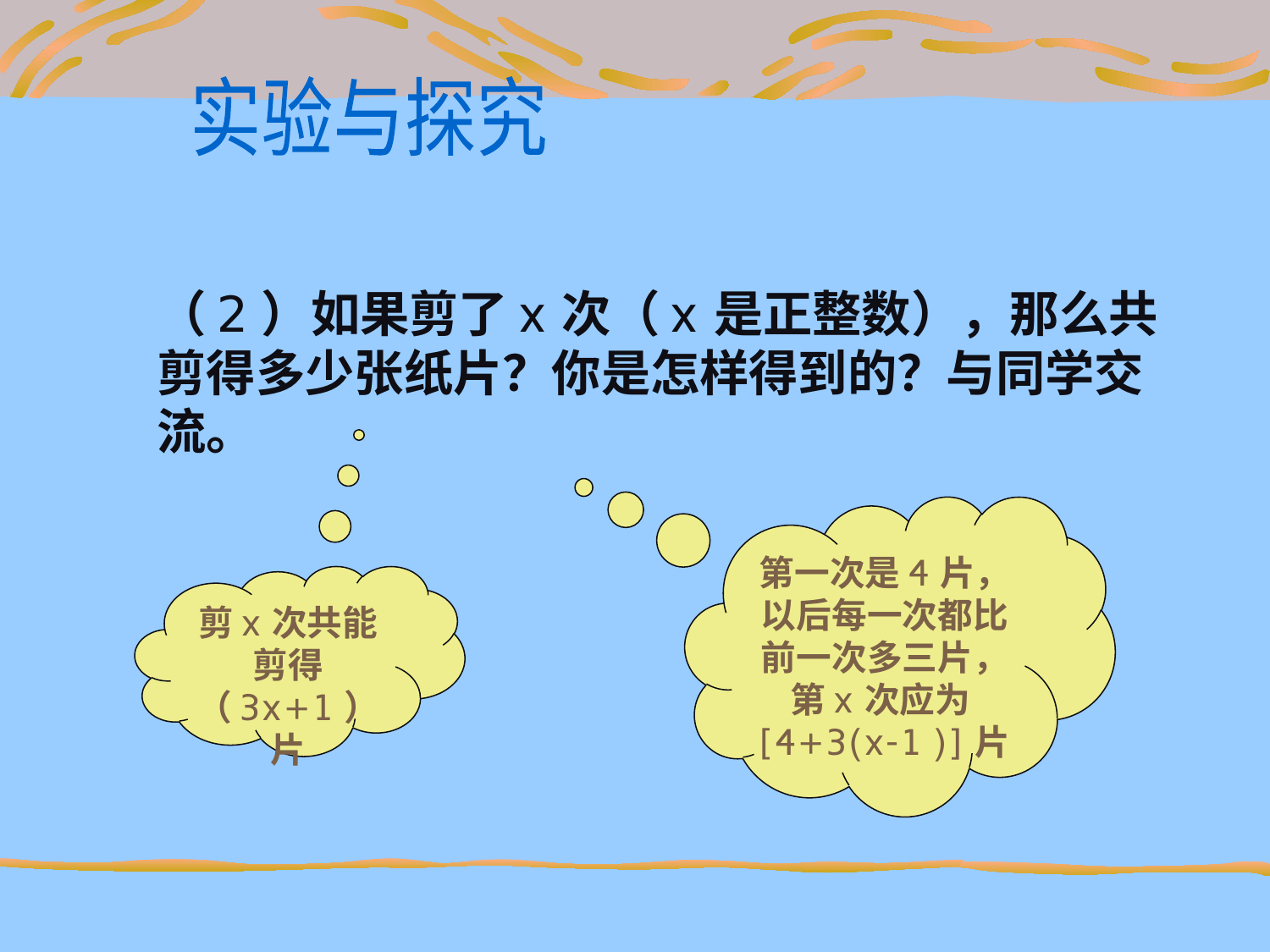

实验与探究
（2）如果剪了x次（x是正整数），那么共剪得多少张纸片？你是怎样得到的？与同学交流。
第一次是4片，以后每一次都比前一次多三片，第x次应为[4+3(x-1 )]片
剪x次共能剪得（3x+1）片